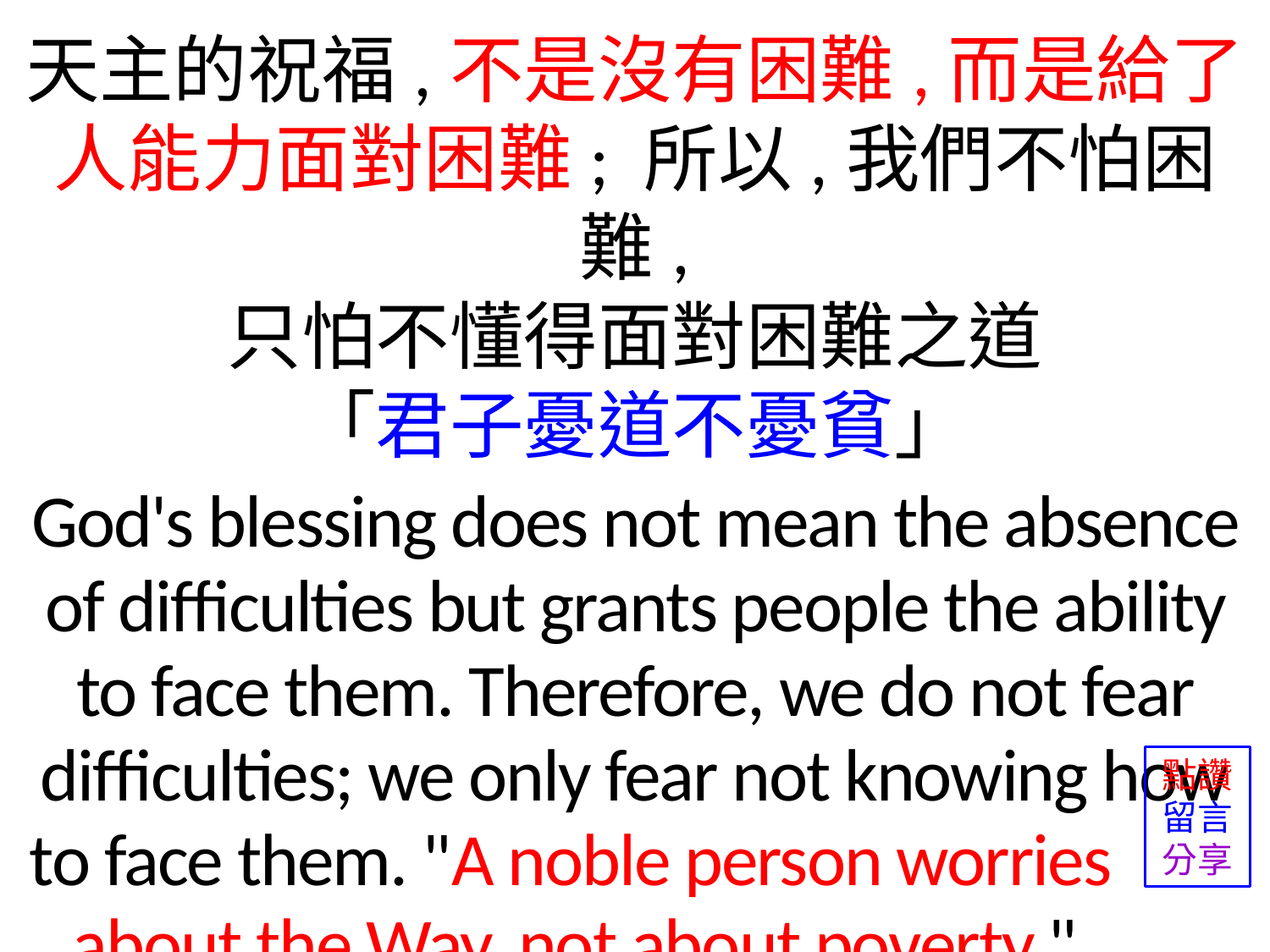

天主的祝福,不是沒有困難,而是給了人能力面對困難; 所以,我們不怕困難,
只怕不懂得面對困難之道
「君子憂道不憂貧」
God's blessing does not mean the absence of difficulties but grants people the ability to face them. Therefore, we do not fear difficulties; we only fear not knowing how
 to face them. "A noble person worries
    about the Way, not about poverty."
點讚留言分享